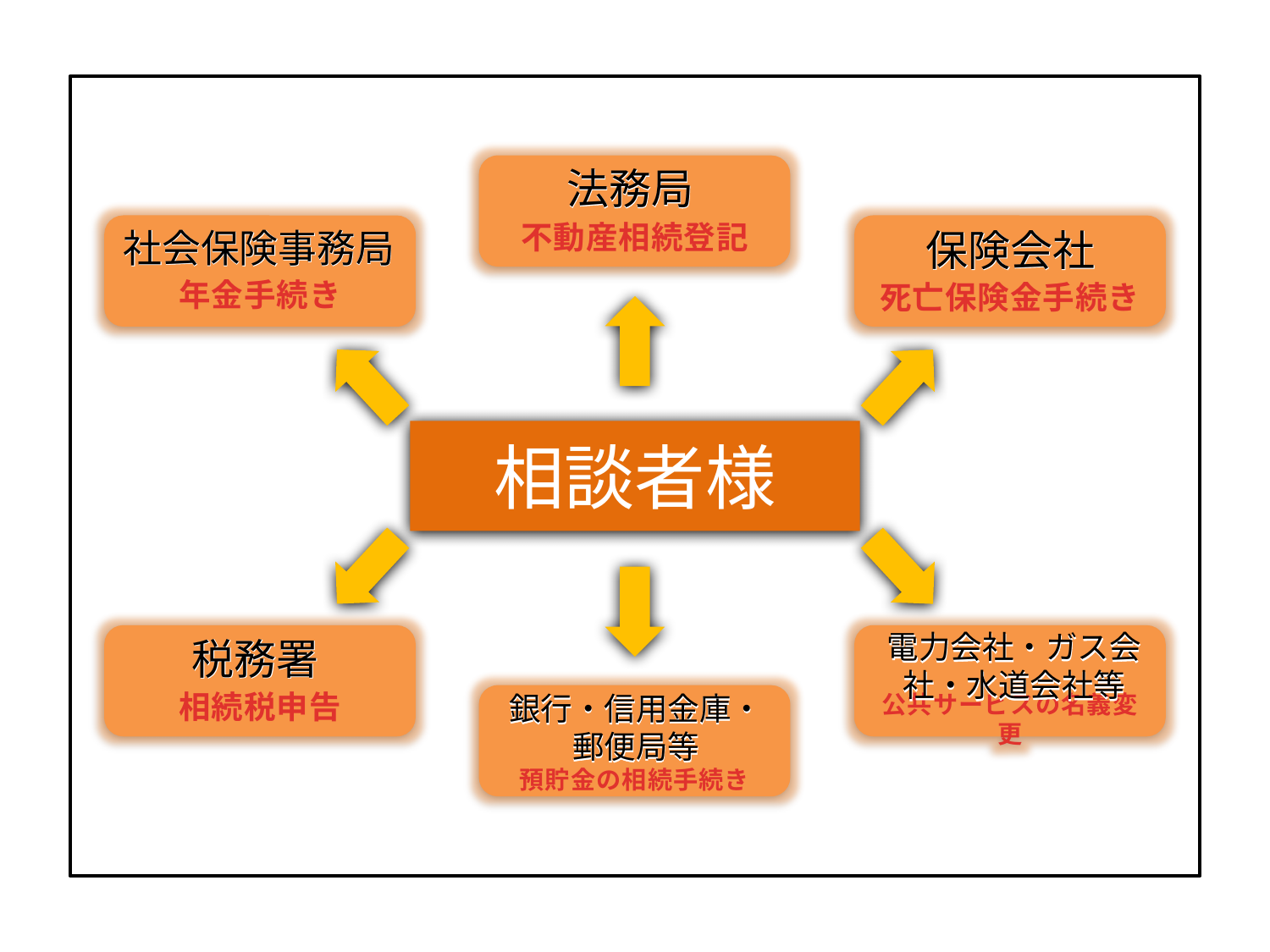

不動産相続登記
法務局
法務局

年金手続き

死亡保険金手続き
保険会社
社会保険事務局
社会保険事務局
保険会社

相談者様

電力会社・ガス会社・水道会社等
電力会社・ガス会社・水道会社等

相続税申告

公共サービスの名義変更
税務署
税務署
銀行・信用金庫・郵便局等
銀行・信用金庫・郵便局等

預貯金の相続手続き